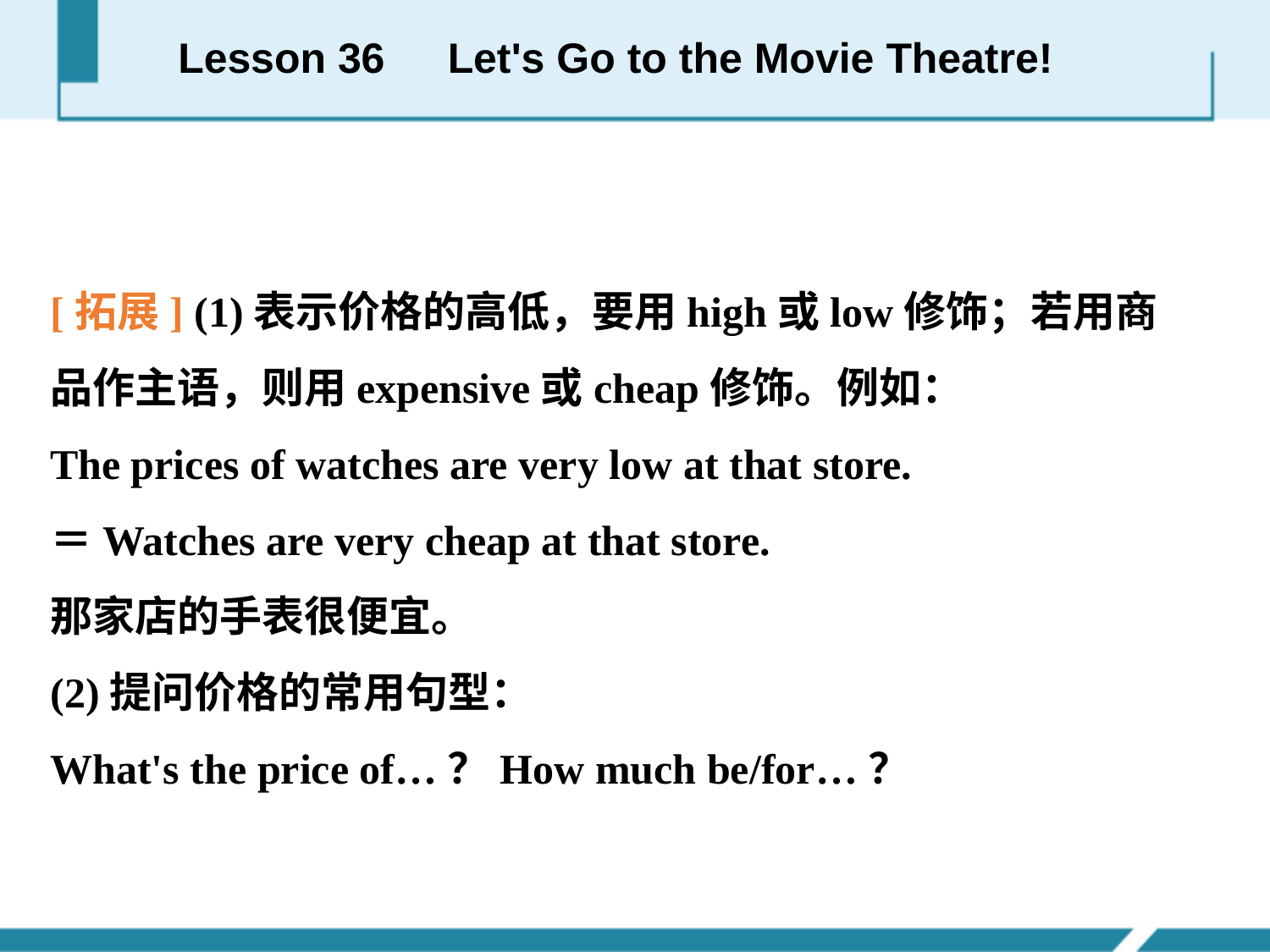

Lesson 36　Let's Go to the Movie Theatre!
[拓展] (1)表示价格的高低，要用high或low修饰；若用商品作主语，则用expensive或cheap修饰。例如：
The prices of watches are very low at that store.
＝Watches are very cheap at that store.
那家店的手表很便宜。
(2)提问价格的常用句型：
What's the price of…？How much be/for…？